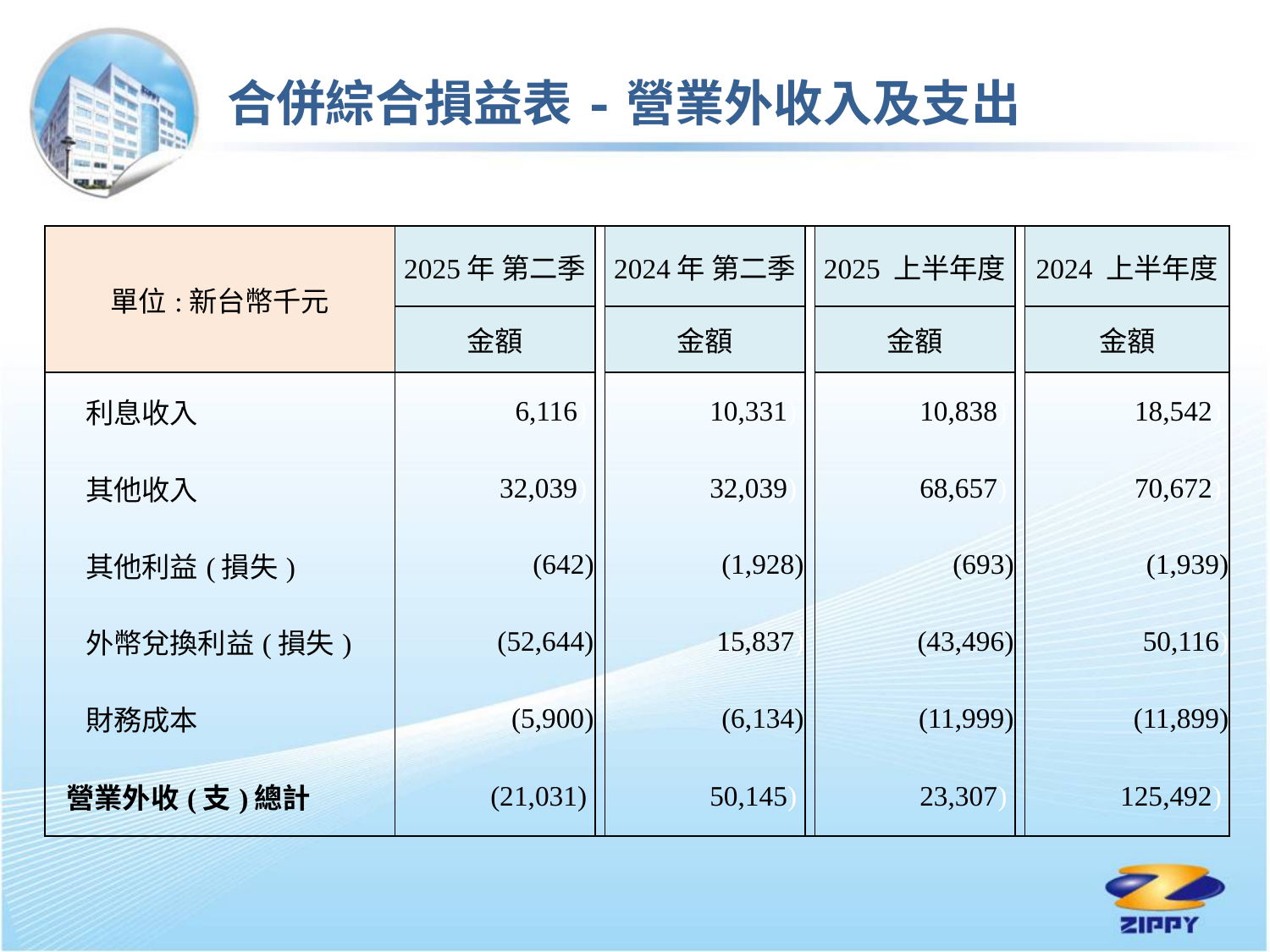

合併綜合損益表-營業外收入及支出
| 單位:新台幣千元 | 2025年 第二季 |  | 2024年 第二季 |  | 2025 上半年度 |  | 2024 上半年度 |
| --- | --- | --- | --- | --- | --- | --- | --- |
|  | 金額 |  | 金額 |  | 金額 |  | 金額 |
| 利息收入 | 6,116) |  | 10,331) |  | 10,838) |  | 18,542) |
| 其他收入 | 32,039) |  | 32,039) |  | 68,657) |  | 70,672) |
| 其他利益(損失) | (642) |  | (1,928) |  | (693) |  | (1,939) |
| 外幣兌換利益(損失) | (52,644) |  | 15,837) |  | (43,496) |  | 50,116) |
| 財務成本 | (5,900) |  | (6,134) |  | (11,999) |  | (11,899) |
| 營業外收(支)總計 | (21,031) |  | 50,145) |  | 23,307) |  | 125,492) |